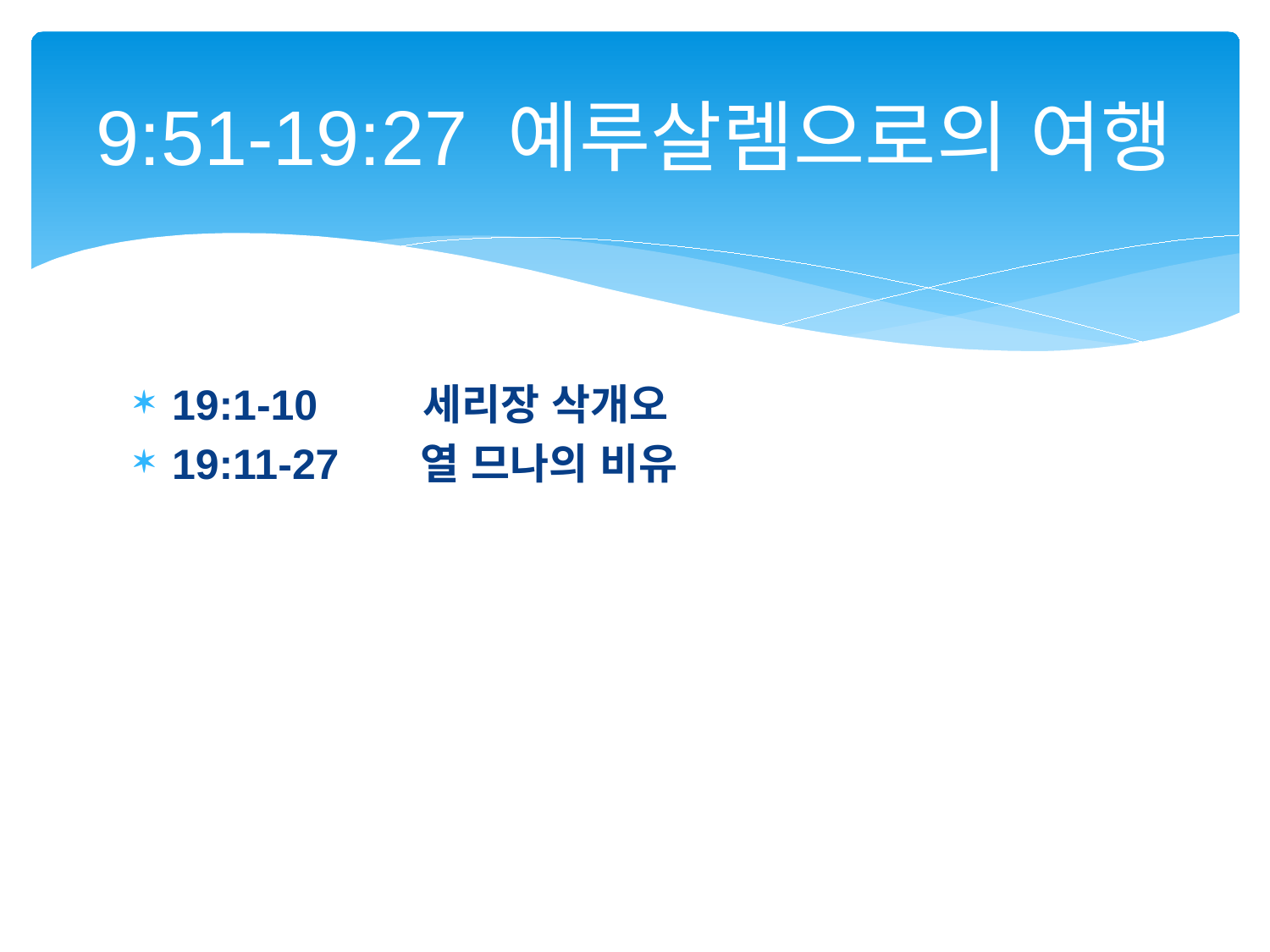

# 9:51-19:27 예루살렘으로의 여행
19:1-10        세리장 삭개오
19:11-27      열 므나의 비유